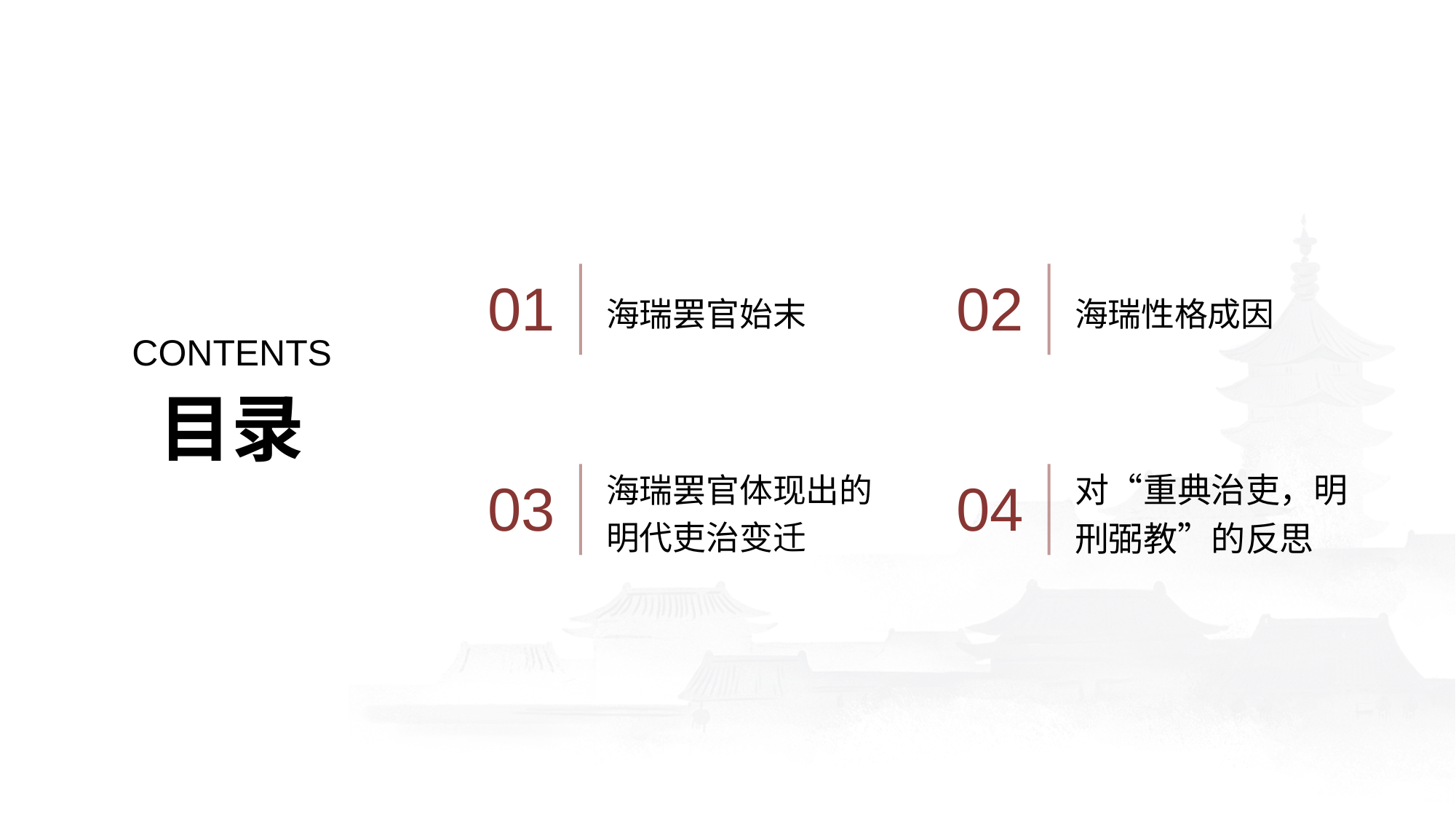

海瑞罢官始末
海瑞性格成因

01
02
CONTENTS
目录
海瑞罢官体现出的明代吏治变迁
对“重典治吏，明刑弼教”的反思

03
04